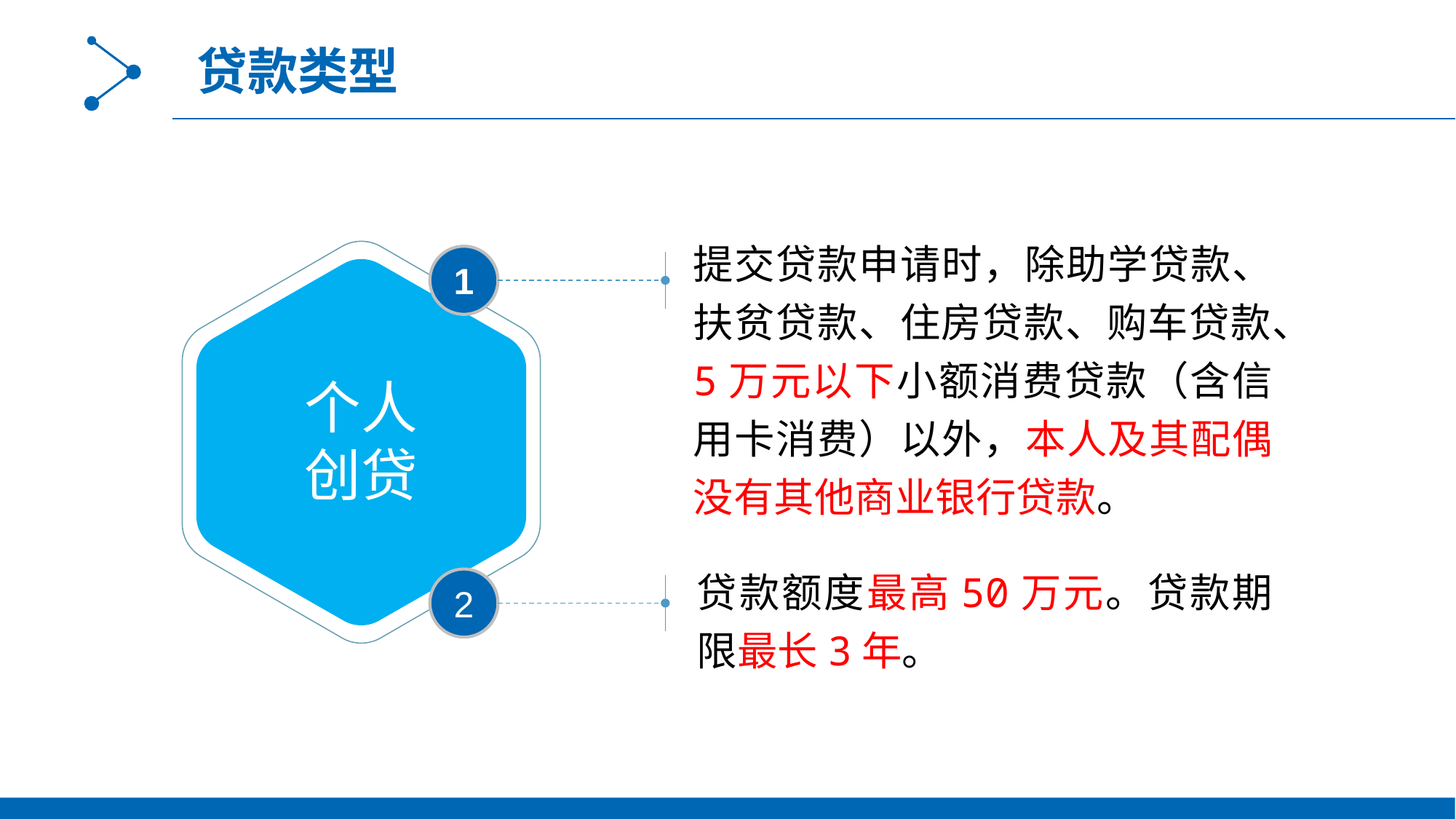

贷款类型
提交贷款申请时，除助学贷款、扶贫贷款、住房贷款、购车贷款、5万元以下小额消费贷款（含信用卡消费）以外，本人及其配偶没有其他商业银行贷款。
1

个人创贷
贷款额度最高50万元。贷款期限最长3年。
2